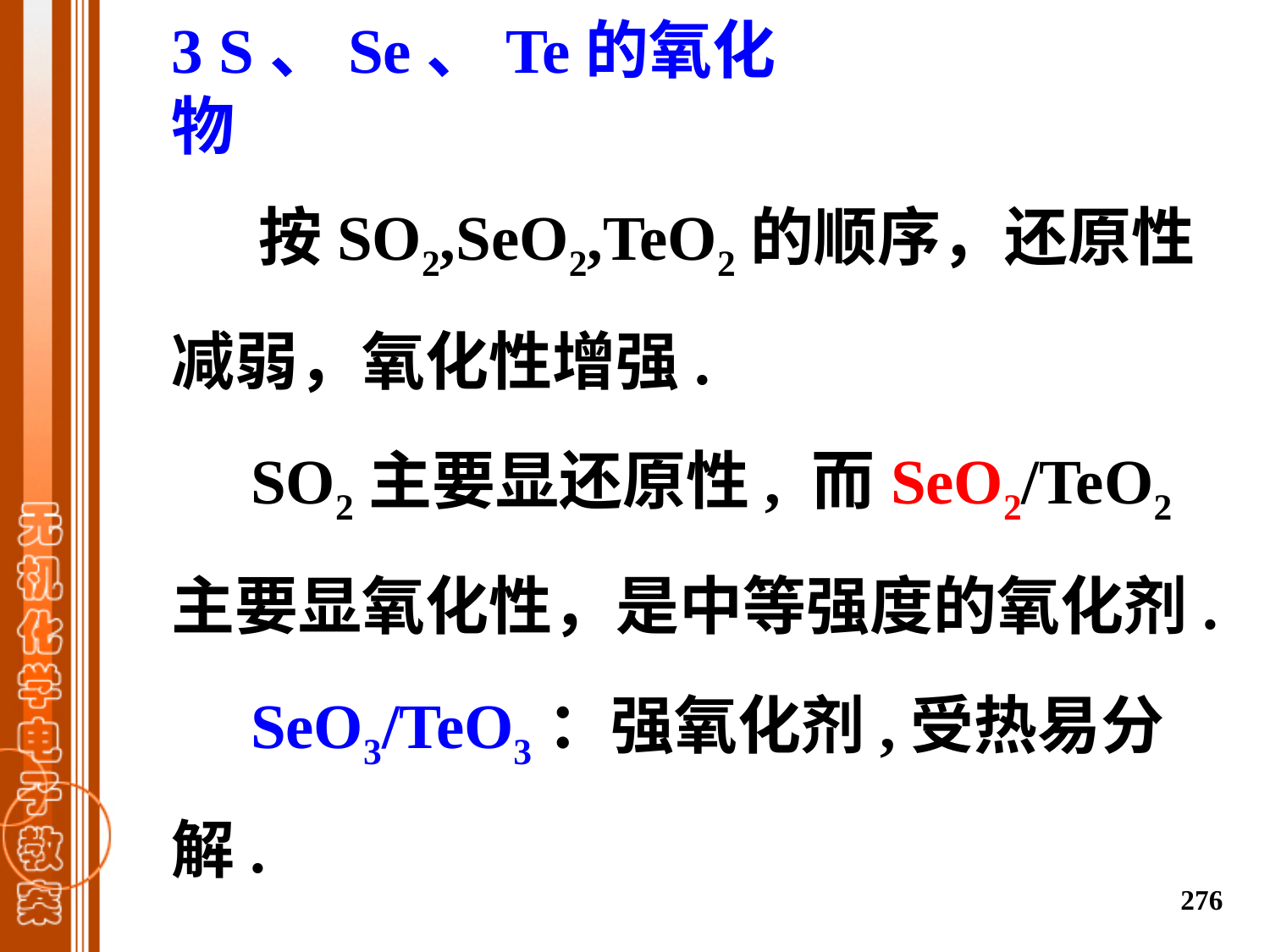

3 S、Se、Te的氧化物
     按SO2,SeO2,TeO2的顺序，还原性减弱，氧化性增强.
     SO2主要显还原性, 而SeO2/TeO2主要显氧化性，是中等强度的氧化剂.
     SeO3/TeO3：强氧化剂,受热易分解.
276